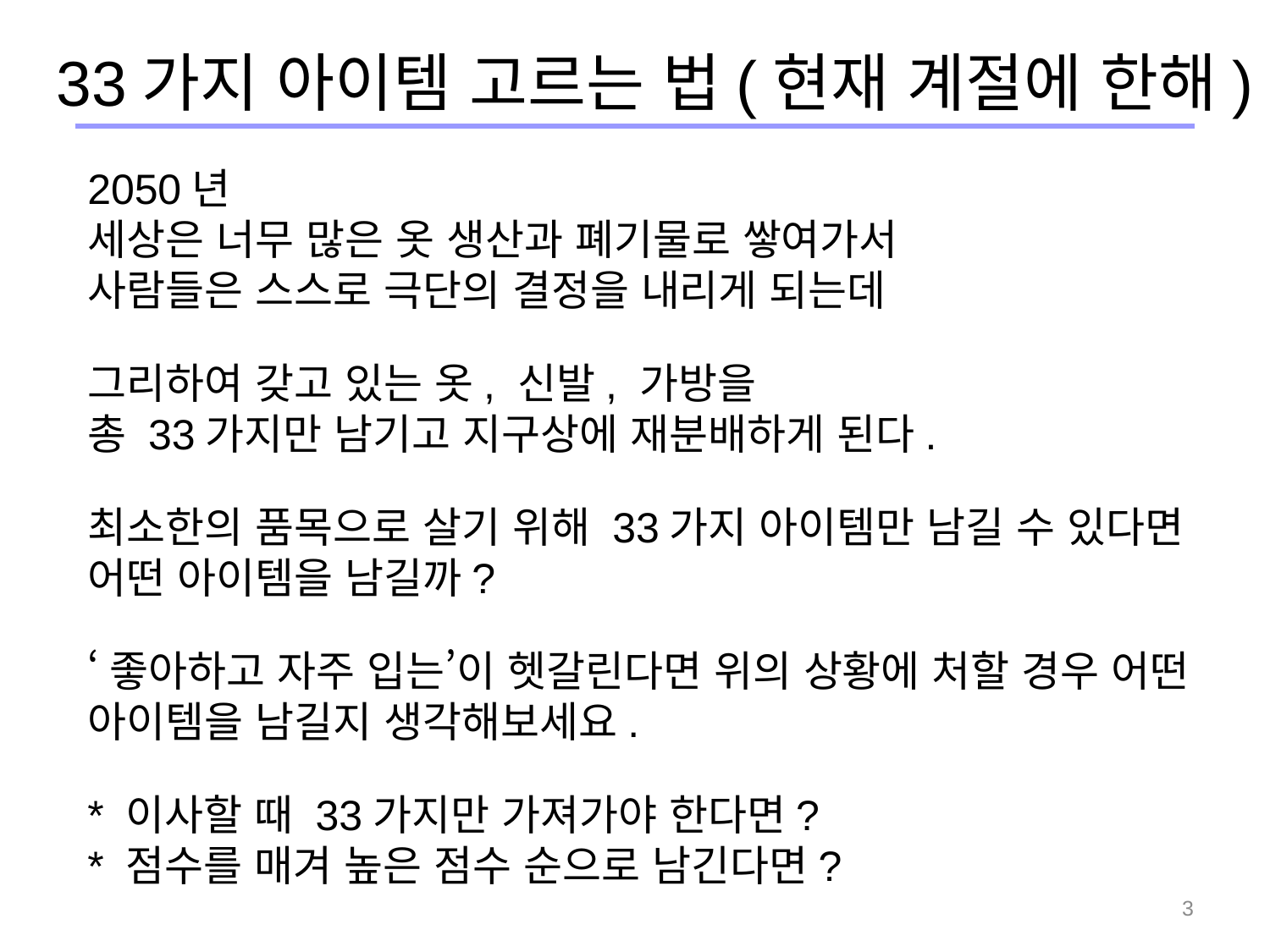

33가지 아이템 고르는 법(현재 계절에 한해)
2050년
세상은 너무 많은 옷 생산과 폐기물로 쌓여가서
사람들은 스스로 극단의 결정을 내리게 되는데

그리하여 갖고 있는 옷, 신발, 가방을
총 33가지만 남기고 지구상에 재분배하게 된다.

최소한의 품목으로 살기 위해 33가지 아이템만 남길 수 있다면 어떤 아이템을 남길까?

‘좋아하고 자주 입는’이 헷갈린다면 위의 상황에 처할 경우 어떤 아이템을 남길지 생각해보세요.

* 이사할 때 33가지만 가져가야 한다면?
* 점수를 매겨 높은 점수 순으로 남긴다면?
3